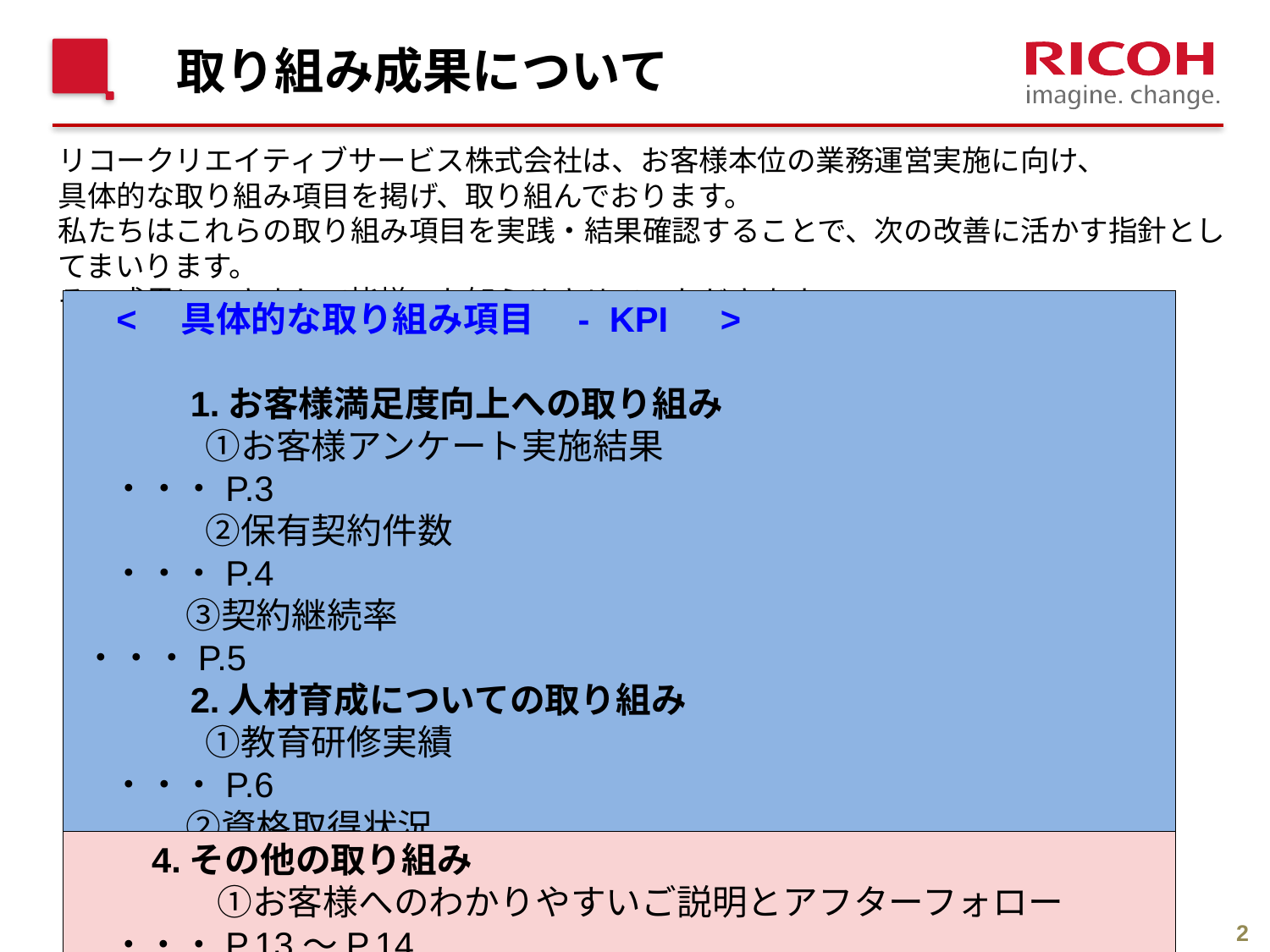

# 取り組み成果について
リコークリエイティブサービス株式会社は、お客様本位の業務運営実施に向け、
具体的な取り組み項目を掲げ、取り組んでおります。
私たちはこれらの取り組み項目を実践・結果確認することで、次の改善に活かす指針としてまいります。
その成果につきまして皆様へお知らせさせていただきます。
　<　具体的な取り組み項目　-  KPI　>

　　　1.お客様満足度向上への取り組み
　　   　①お客様アンケート実施結果　　　　　　　　　　　　　・・・P.3
　　   　②保有契約件数　　　　　　　　　　　　　　　　　　　　・・・P.4
　　     ③契約継続率　　　　　　　　　　　　　　　　　　　　　 ・・・P.5
　　　2.人材育成についての取り組み
　　   　①教育研修実績　　　　　　　　　　　　　　　　　　　　・・・P.6
　　     ②資格取得状況　　　　　　　　　　　　　　　　　　　　・・・P.7
　　　3.業務品質向上と改善についての取り組み
　　   　①内部監査受審結果　　　　　　　　　　　　　　　　　・・・P.8
　　     ②お客様の声受付件数　　　　　　　　　　　　　　　　・・・P.9～P.12
　    4.その他の取り組み
　　　　  ①お客様へのわかりやすいご説明とアフターフォロー　・・・P.13～P.14
2